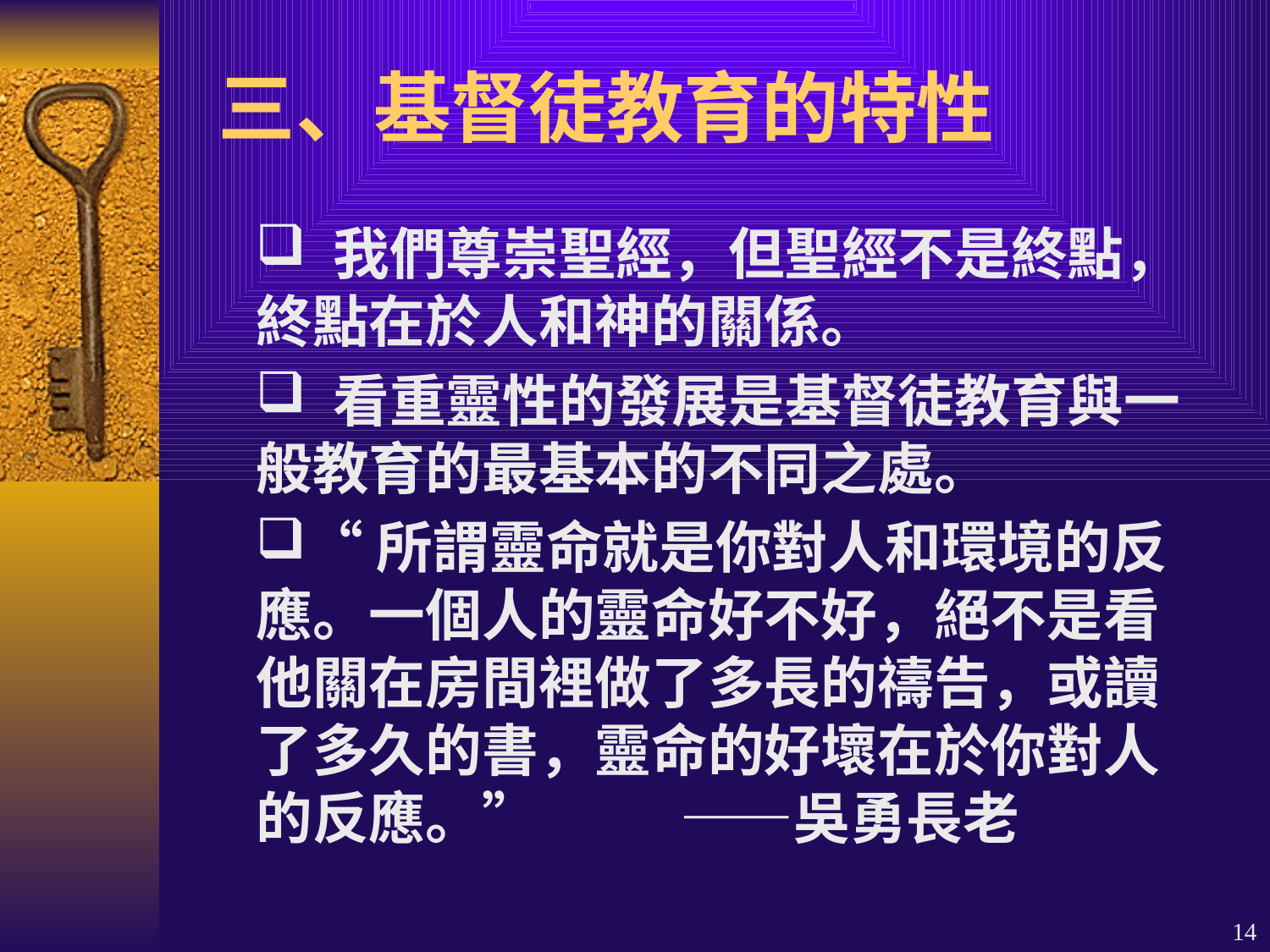

# 三、基督徒教育的特性
 我們尊崇聖經，但聖經不是終點，終點在於人和神的關係。
 看重靈性的發展是基督徒教育與一般教育的最基本的不同之處。
“所謂靈命就是你對人和環境的反應。一個人的靈命好不好，絕不是看他關在房間裡做了多長的禱告，或讀了多久的書，靈命的好壞在於你對人的反應。”           ——吳勇長老
14